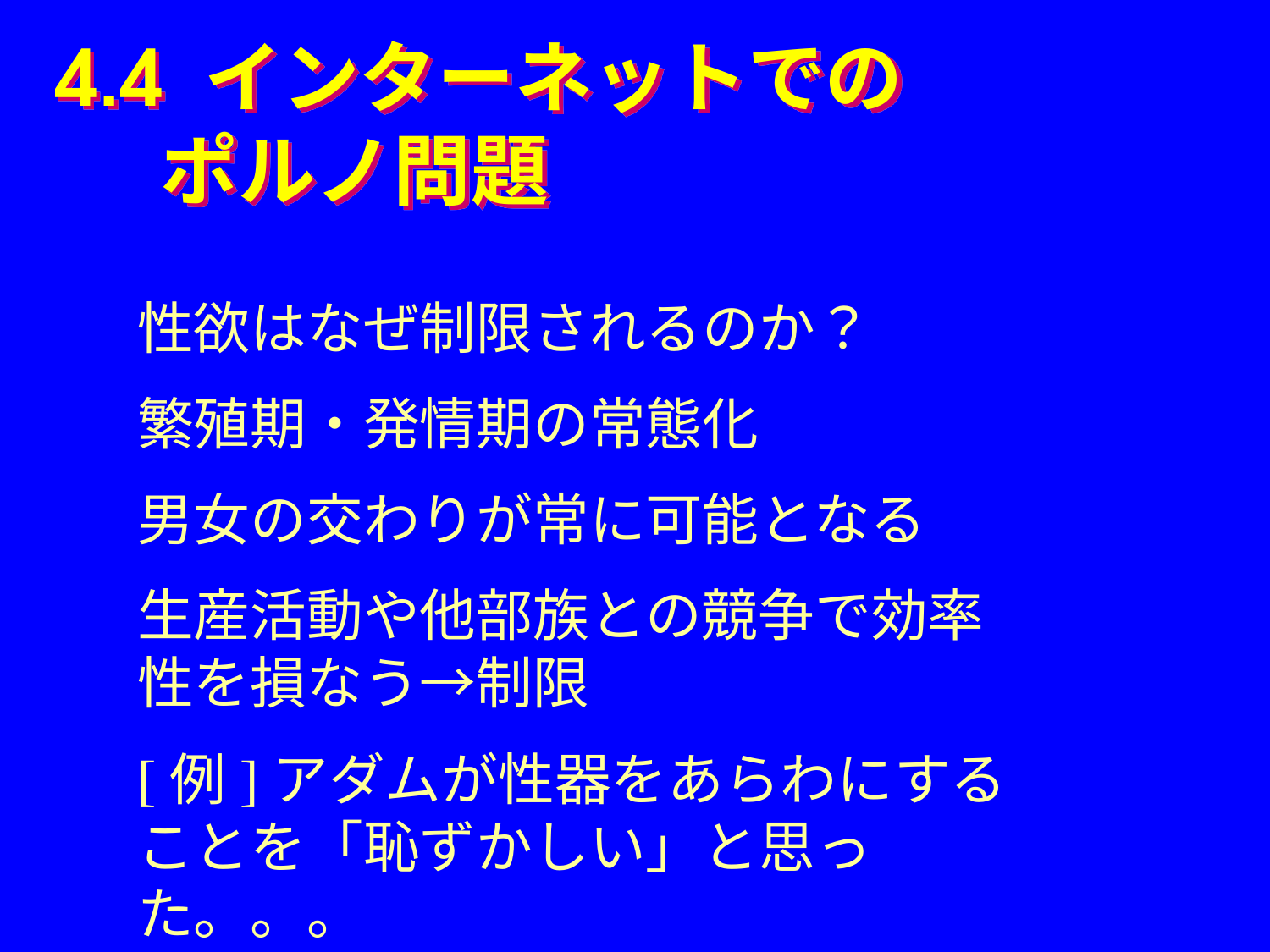

# 4.4 インターネットでの ポルノ問題
性欲はなぜ制限されるのか？
繁殖期・発情期の常態化
男女の交わりが常に可能となる
生産活動や他部族との競争で効率性を損なう→制限
[例]アダムが性器をあらわにすることを「恥ずかしい」と思った。。。